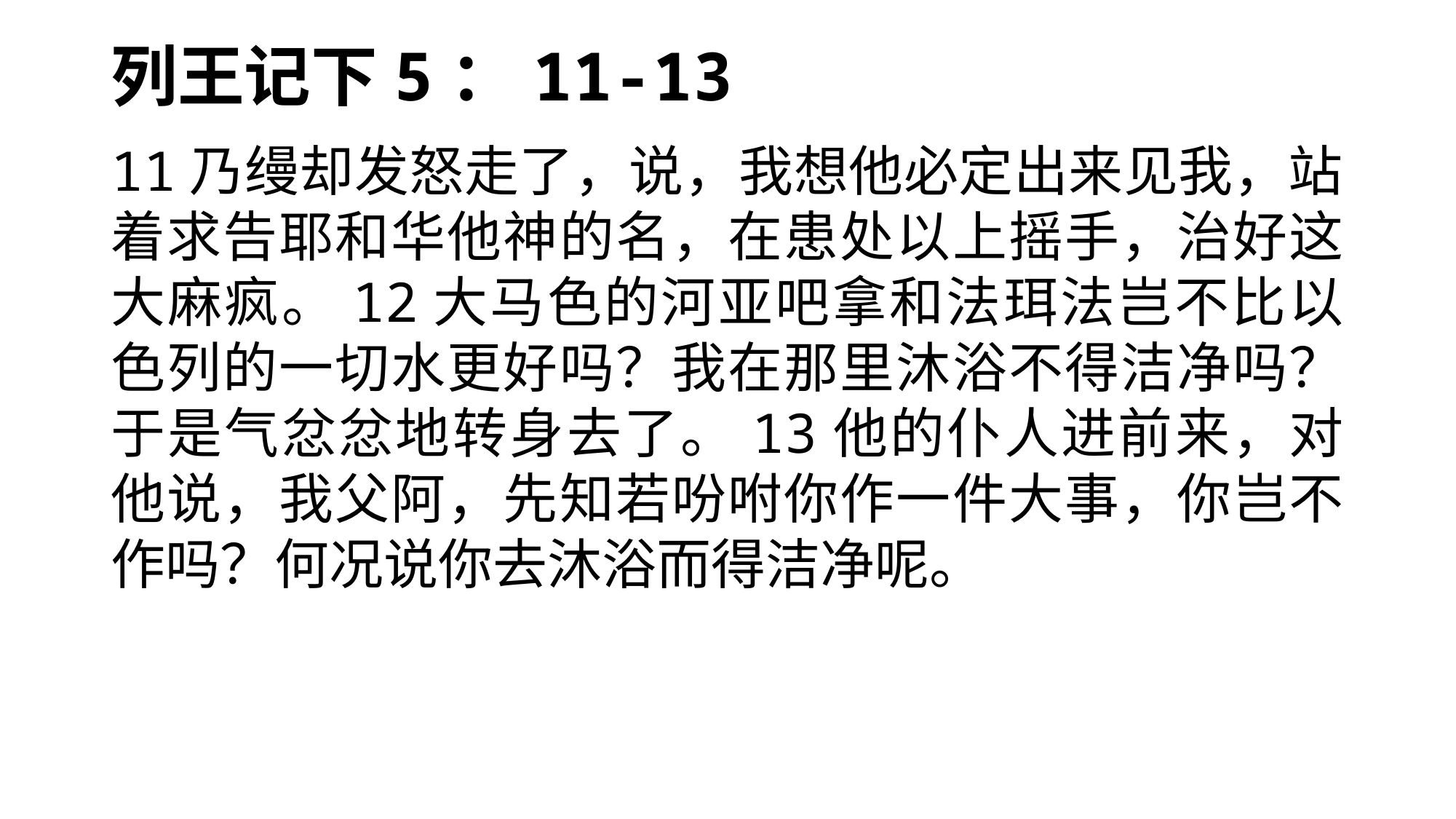

# 列王记下5：11-13
11乃缦却发怒走了，说，我想他必定出来见我，站着求告耶和华他神的名，在患处以上摇手，治好这大麻疯。12大马色的河亚吧拿和法珥法岂不比以色列的一切水更好吗？我在那里沐浴不得洁净吗？于是气忿忿地转身去了。13他的仆人进前来，对他说，我父阿，先知若吩咐你作一件大事，你岂不作吗？何况说你去沐浴而得洁净呢。